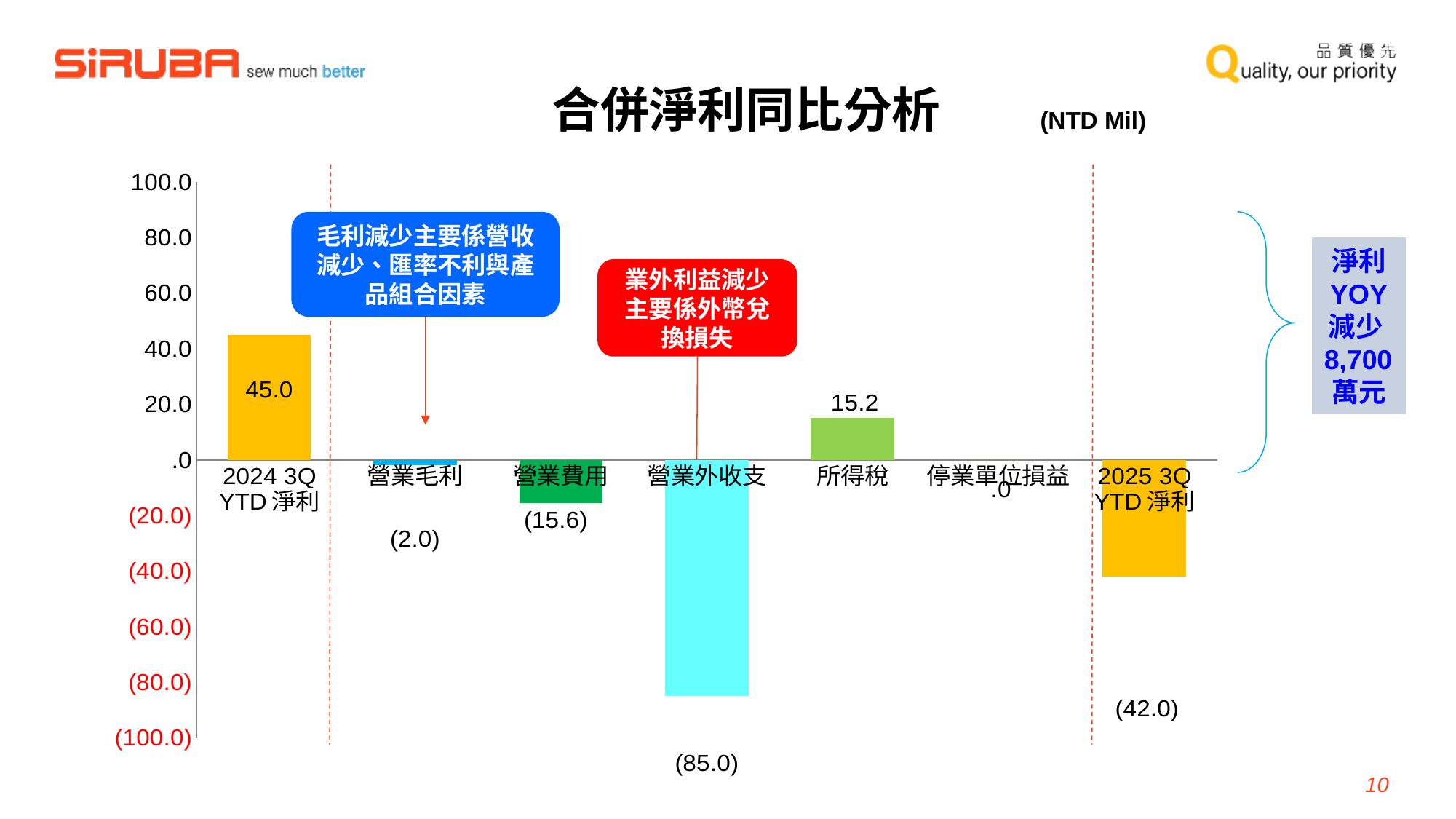

合併淨利同比分析
(NTD Mil)

### Chart

| Category |  |
|---|---|
| 2024 3Q
YTD淨利 | 45000.0 |
| 營業毛利 | -2000.0 |
| 營業費用 | -15600.0 |
| 營業外收支 | -85000.0 |
| 所得稅 | 15200.0 |
| 停業單位損益 | 0.0 |
| 2025 3Q
YTD淨利 | -42000.0 |
毛利減少主要係營收減少、匯率不利與產品組合因素

淨利
YOY
減少8,700萬元
業外利益減少主要係外幣兌換損失
10